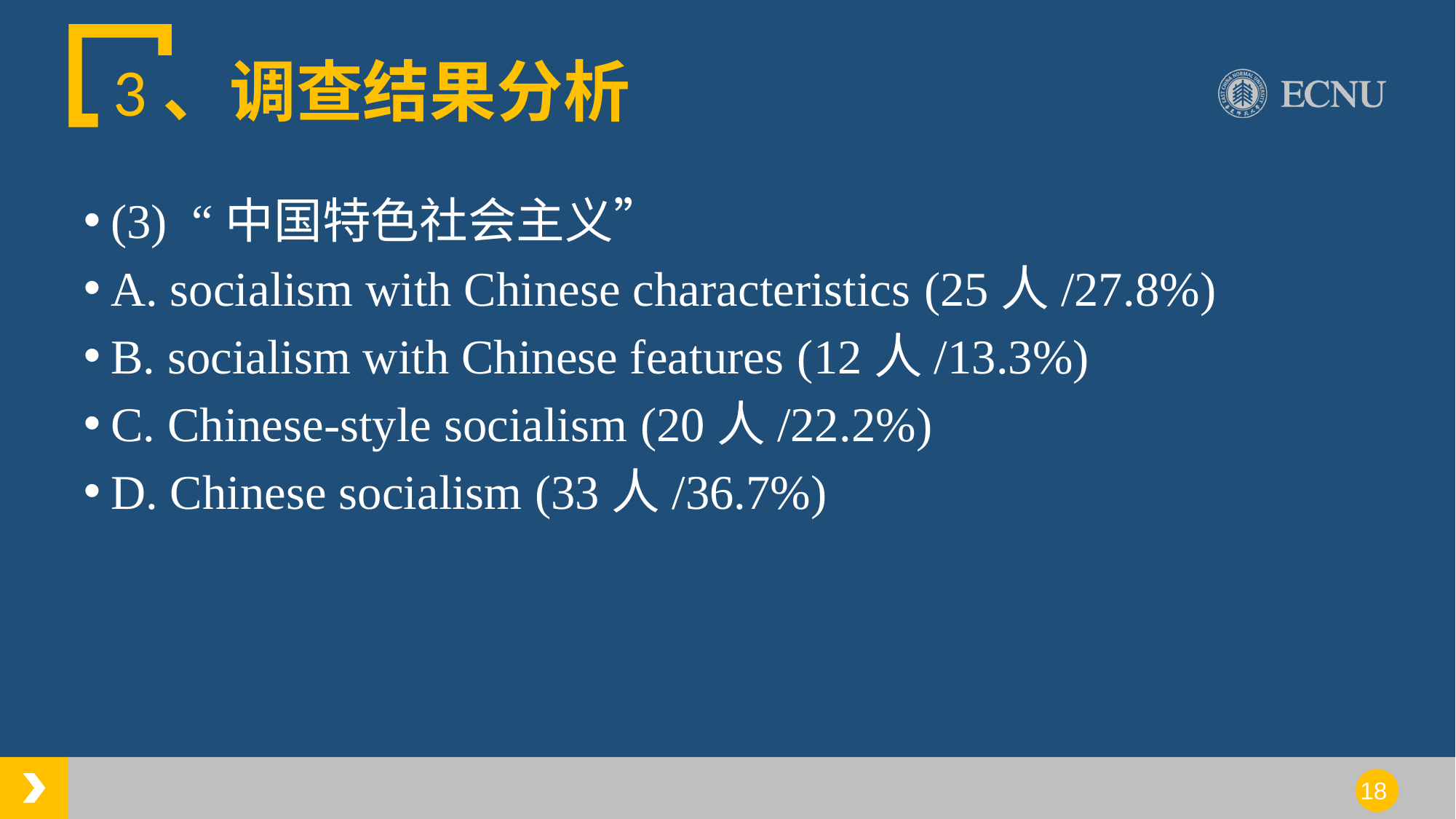

# 3、调查结果分析
(3)  “中国特色社会主义”
A. socialism with Chinese characteristics (25人/27.8%)
B. socialism with Chinese features (12人/13.3%)
C. Chinese-style socialism (20人/22.2%)
D. Chinese socialism (33人/36.7%)